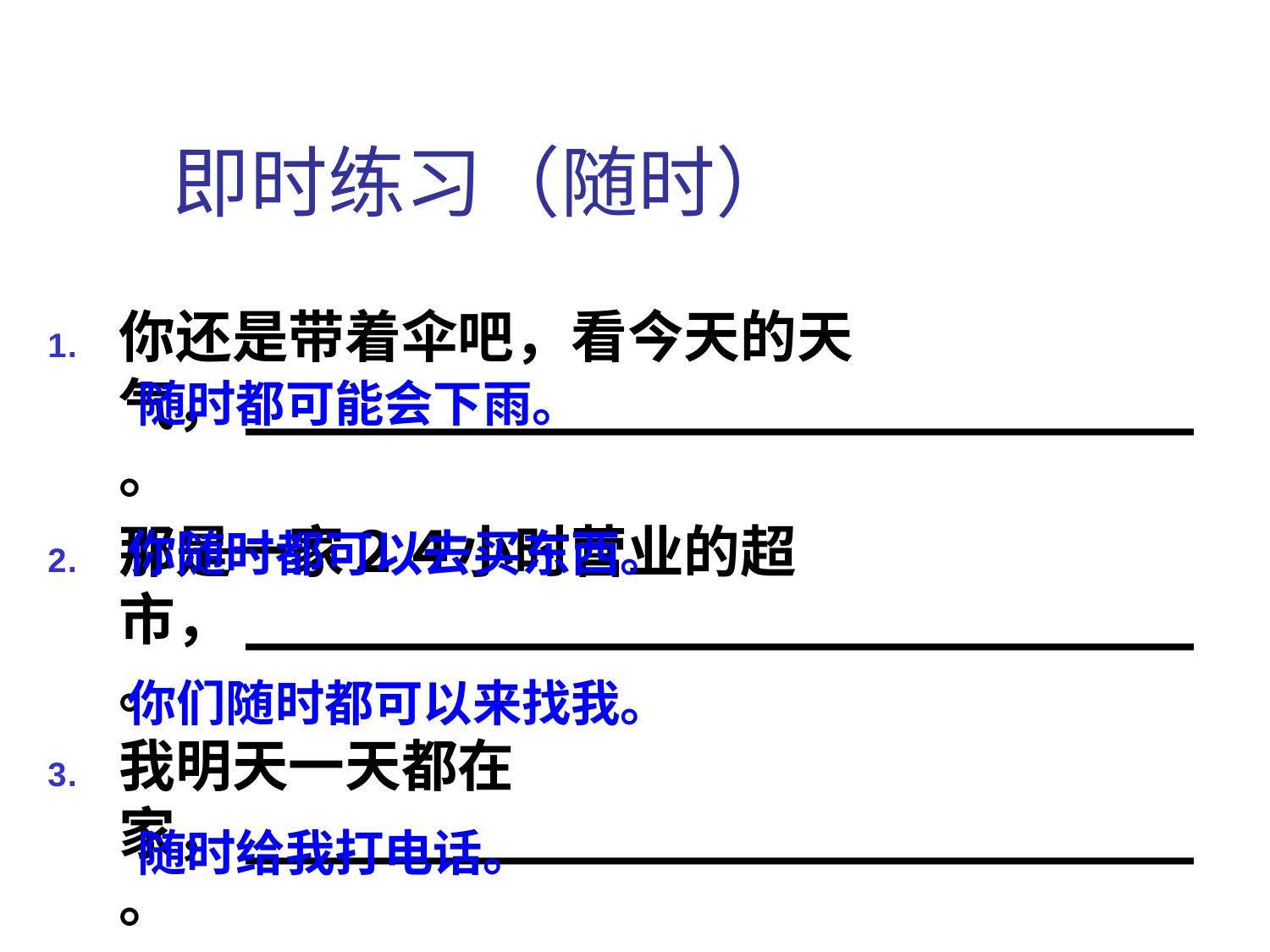

# 即时练习（随时）

你还是带着伞吧，看今天的天气，____________________________。
那是一家２４小时营业的超市，____________________________。
我明天一天都在家，____________________________。
我手机始终都开着，你随时遇到了问题，_________________________。

随时都可能会下雨。
你随时都可以去买东西。
你们随时都可以来找我。
随时给我打电话。